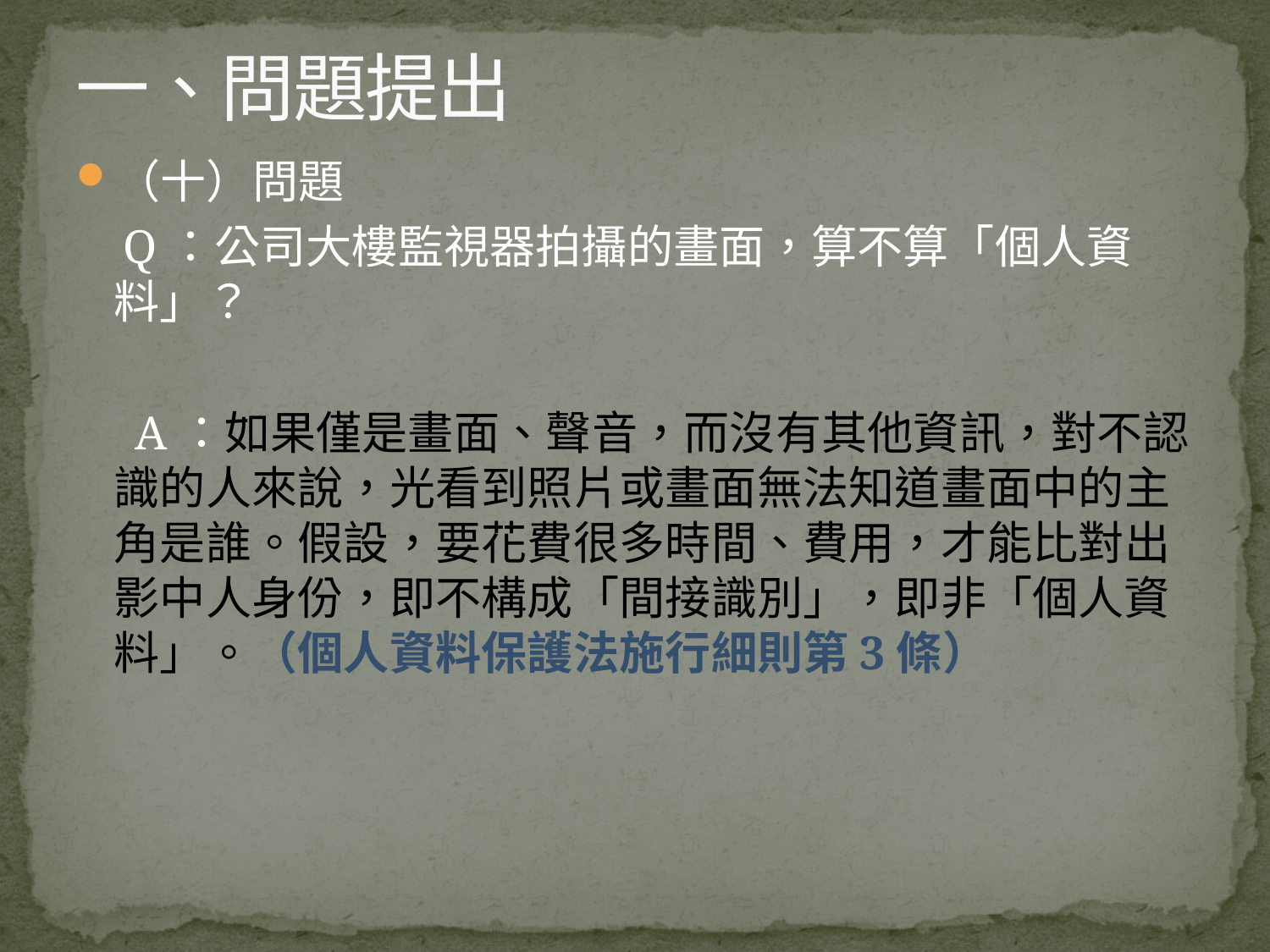

# 一、問題提出
（十）問題
    Q：公司大樓監視器拍攝的畫面，算不算「個人資  料」？

     A：如果僅是畫面、聲音，而沒有其他資訊，對不認識的人來說，光看到照片或畫面無法知道畫面中的主角是誰。假設，要花費很多時間、費用，才能比對出影中人身份，即不構成「間接識別」，即非「個人資料」。（個人資料保護法施行細則第3條）